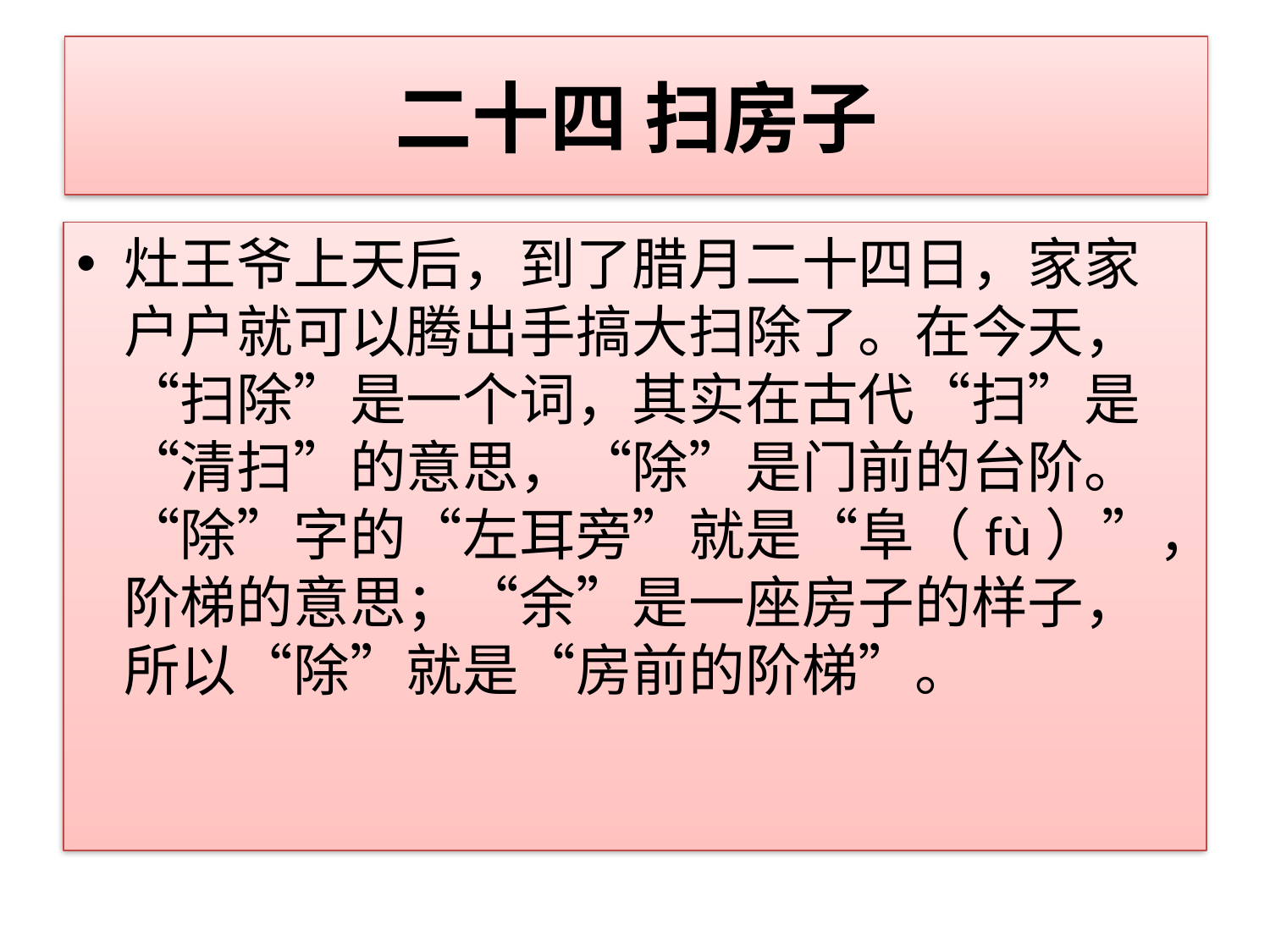

# 二十四 扫房子
灶王爷上天后，到了腊月二十四日，家家户户就可以腾出手搞大扫除了。在今天，“扫除”是一个词，其实在古代“扫”是“清扫”的意思，“除”是门前的台阶。“除”字的“左耳旁”就是“阜（fù）”，阶梯的意思；“余”是一座房子的样子，所以“除”就是“房前的阶梯”。